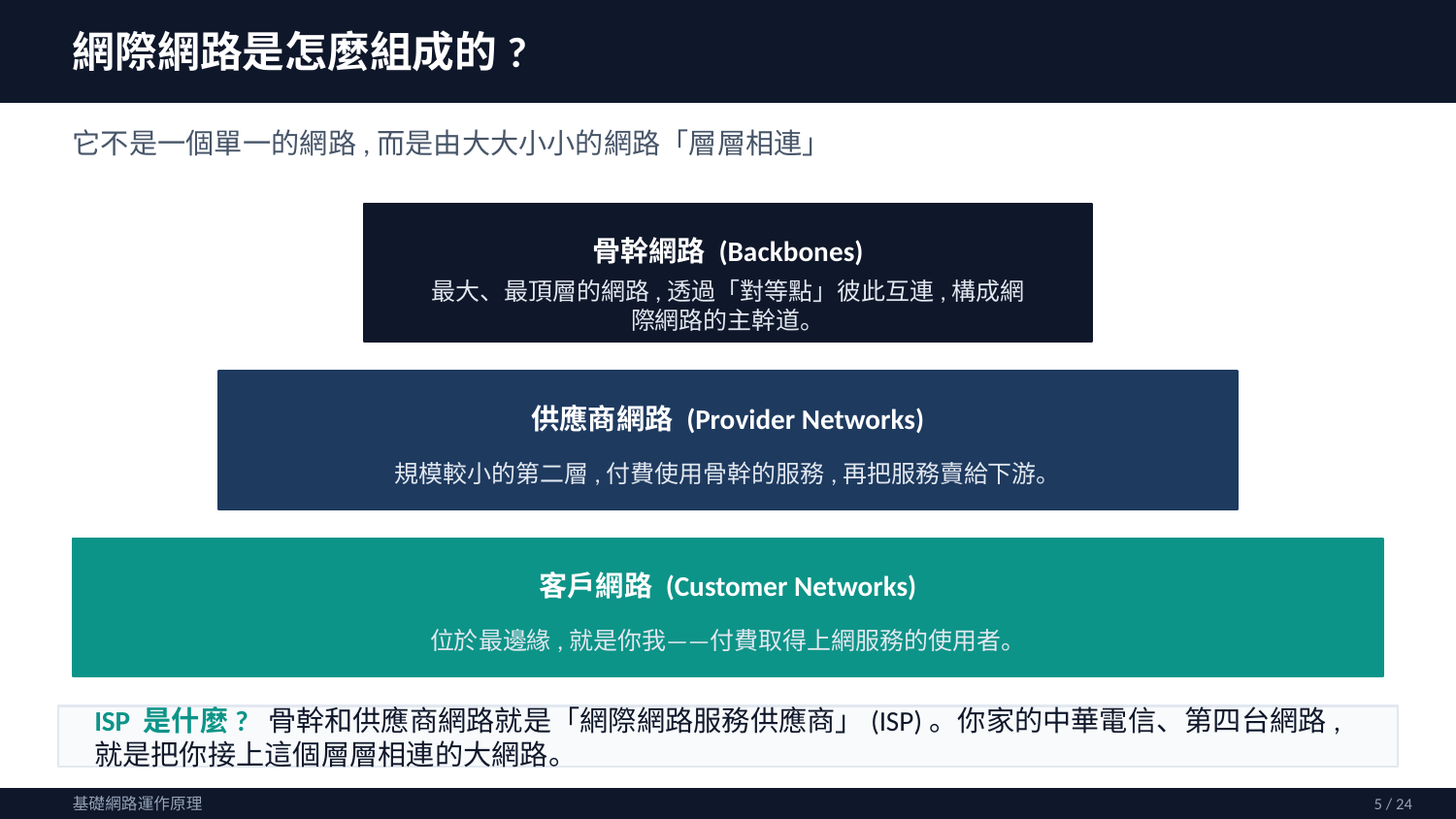

網際網路是怎麼組成的?
它不是一個單一的網路,而是由大大小小的網路「層層相連」

骨幹網路 (Backbones)
最大、最頂層的網路,透過「對等點」彼此互連,構成網際網路的主幹道。

供應商網路 (Provider Networks)
規模較小的第二層,付費使用骨幹的服務,再把服務賣給下游。

客戶網路 (Customer Networks)
位於最邊緣,就是你我——付費取得上網服務的使用者。

ISP 是什麼?  骨幹和供應商網路就是「網際網路服務供應商」(ISP)。你家的中華電信、第四台網路,就是把你接上這個層層相連的大網路。

基礎網路運作原理
5 / 24